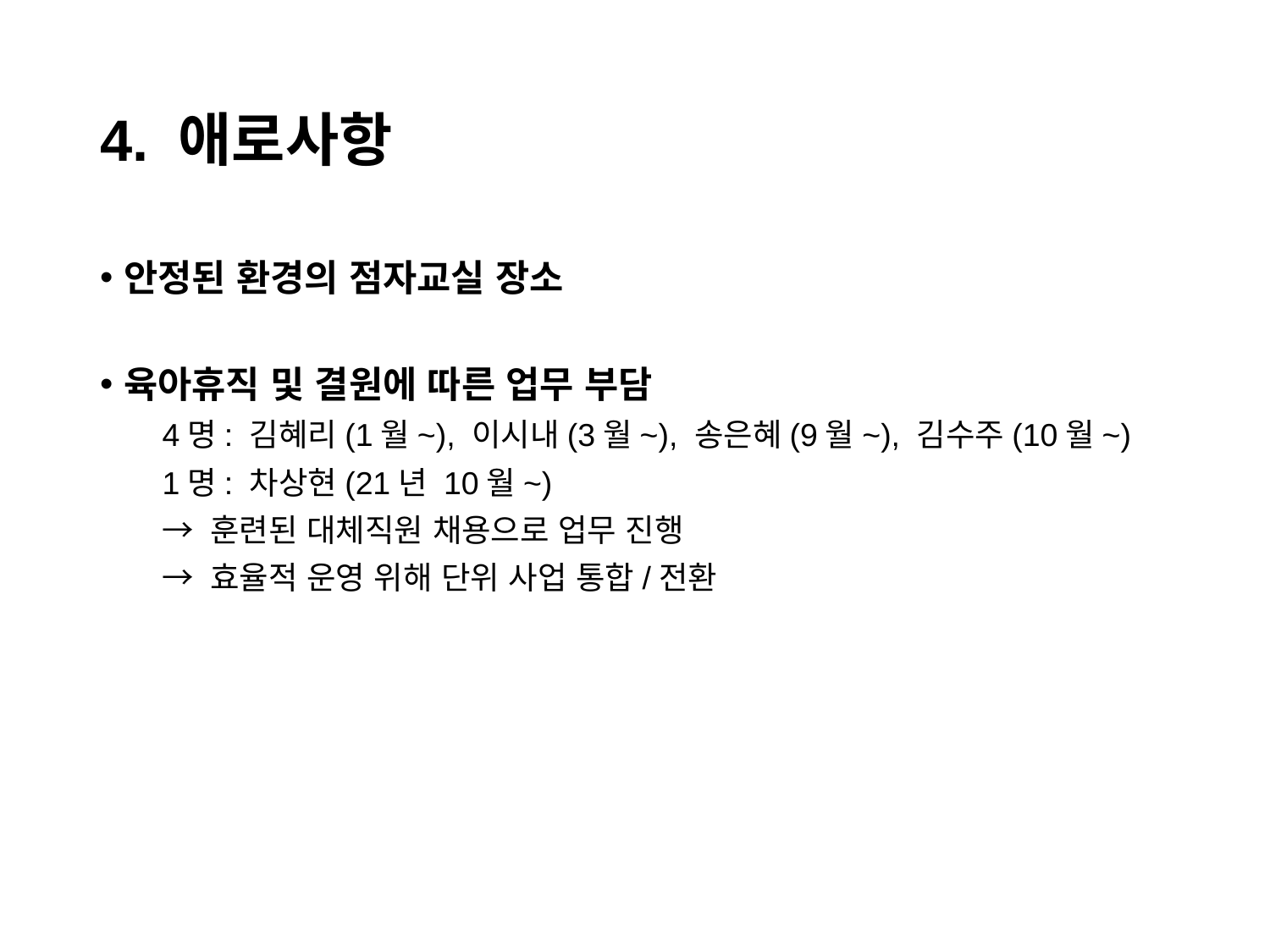

# 4. 애로사항
안정된 환경의 점자교실 장소

육아휴직 및 결원에 따른 업무 부담
       4명: 김혜리(1월~), 이시내(3월~), 송은혜(9월~), 김수주(10월~)
       1명: 차상현(21년 10월~)
       → 훈련된 대체직원 채용으로 업무 진행
       → 효율적 운영 위해 단위 사업 통합/전환